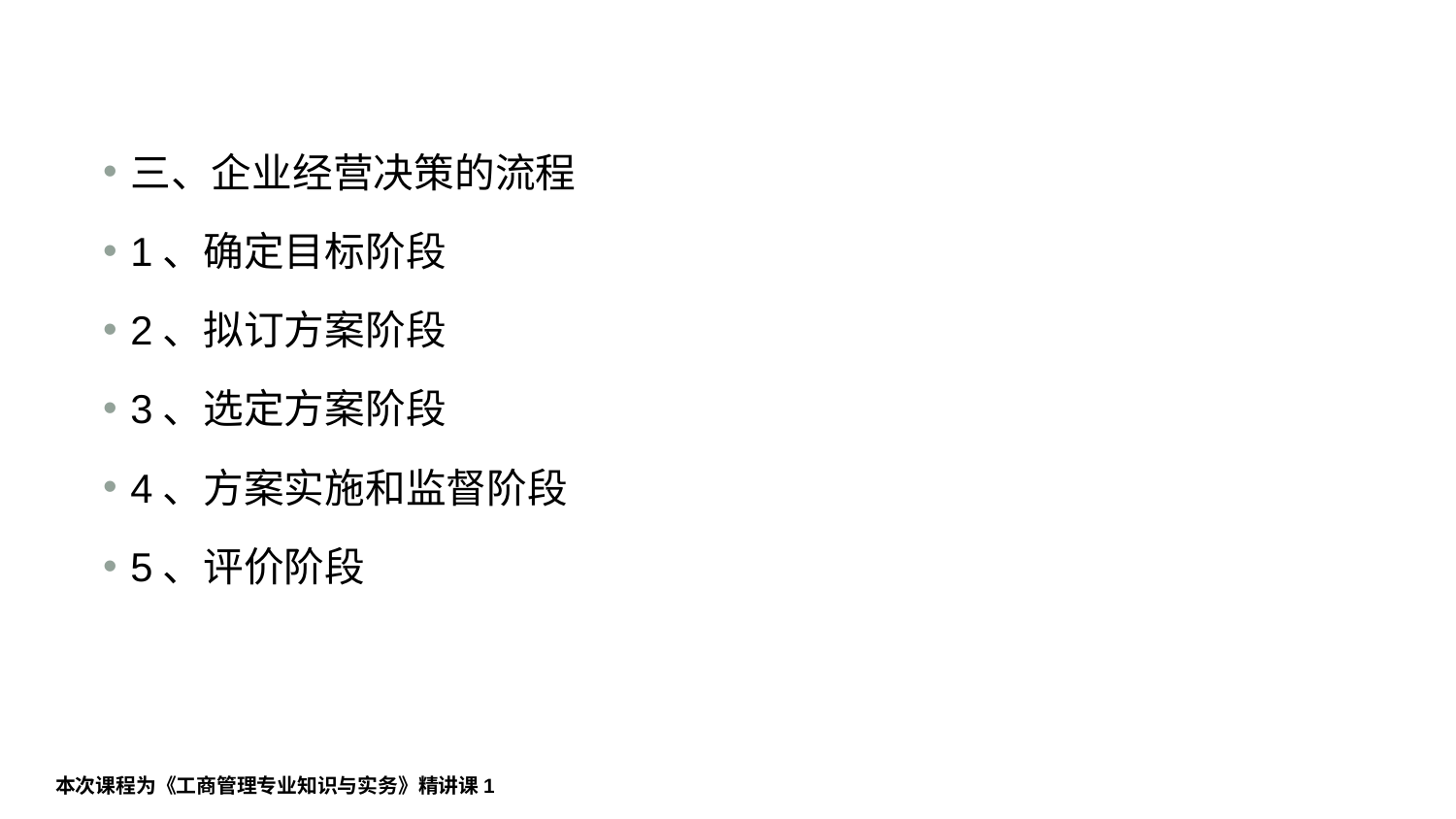

#
三、企业经营决策的流程
1、确定目标阶段
2、拟订方案阶段
3、选定方案阶段
4、方案实施和监督阶段
5、评价阶段